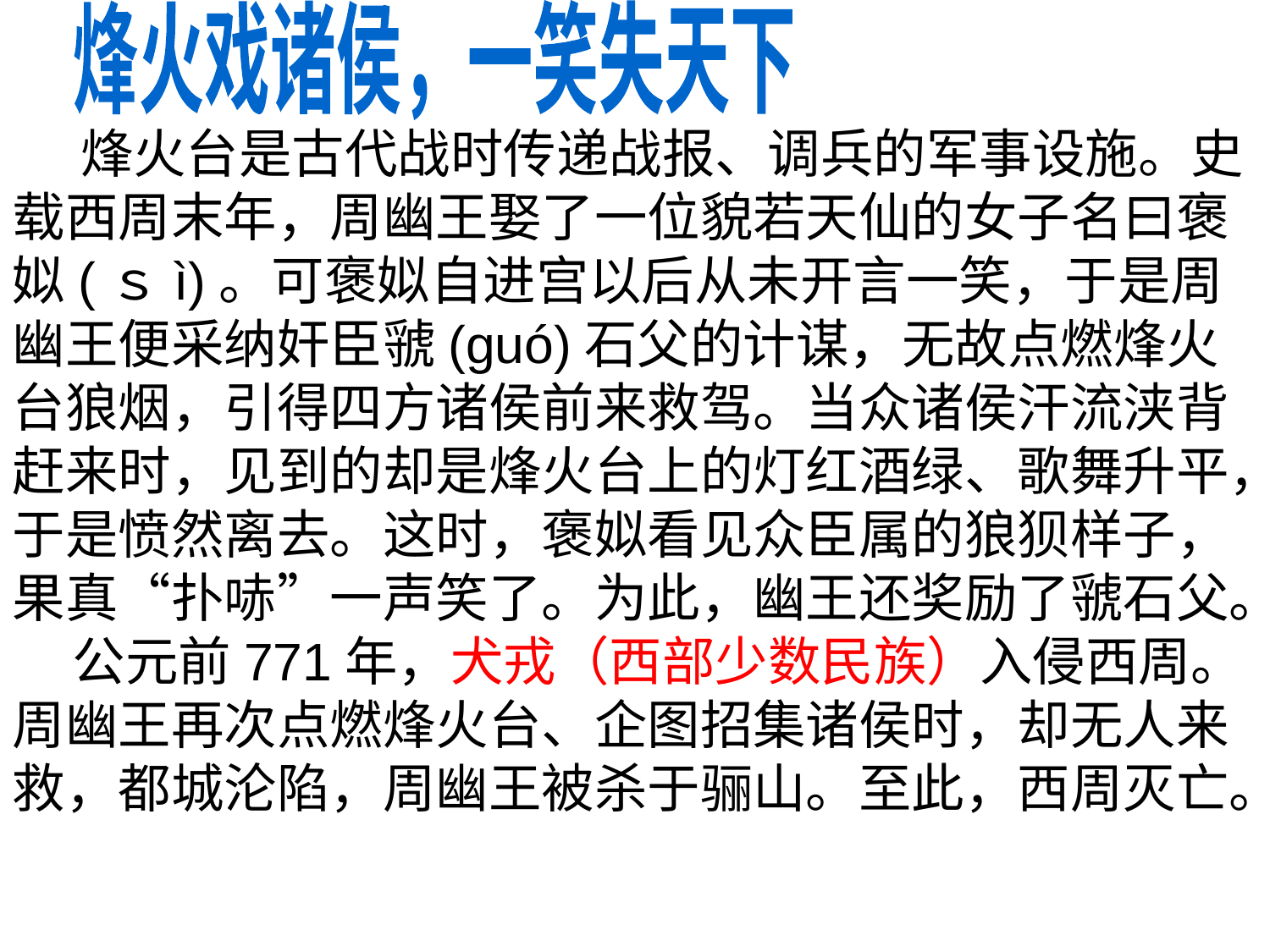

烽火戏诸侯，一笑失天下
     烽火台是古代战时传递战报、调兵的军事设施。史载西周末年，周幽王娶了一位貌若天仙的女子名曰褒姒(ｓì)。可褒姒自进宫以后从未开言一笑，于是周幽王便采纳奸臣虢(guó)石父的计谋，无故点燃烽火台狼烟，引得四方诸侯前来救驾。当众诸侯汗流浃背赶来时，见到的却是烽火台上的灯红酒绿、歌舞升平，于是愤然离去。这时，褒姒看见众臣属的狼狈样子，果真“扑哧”一声笑了。为此，幽王还奖励了虢石父。
    公元前771年，犬戎（西部少数民族）入侵西周。周幽王再次点燃烽火台、企图招集诸侯时，却无人来救，都城沦陷，周幽王被杀于骊山。至此，西周灭亡。